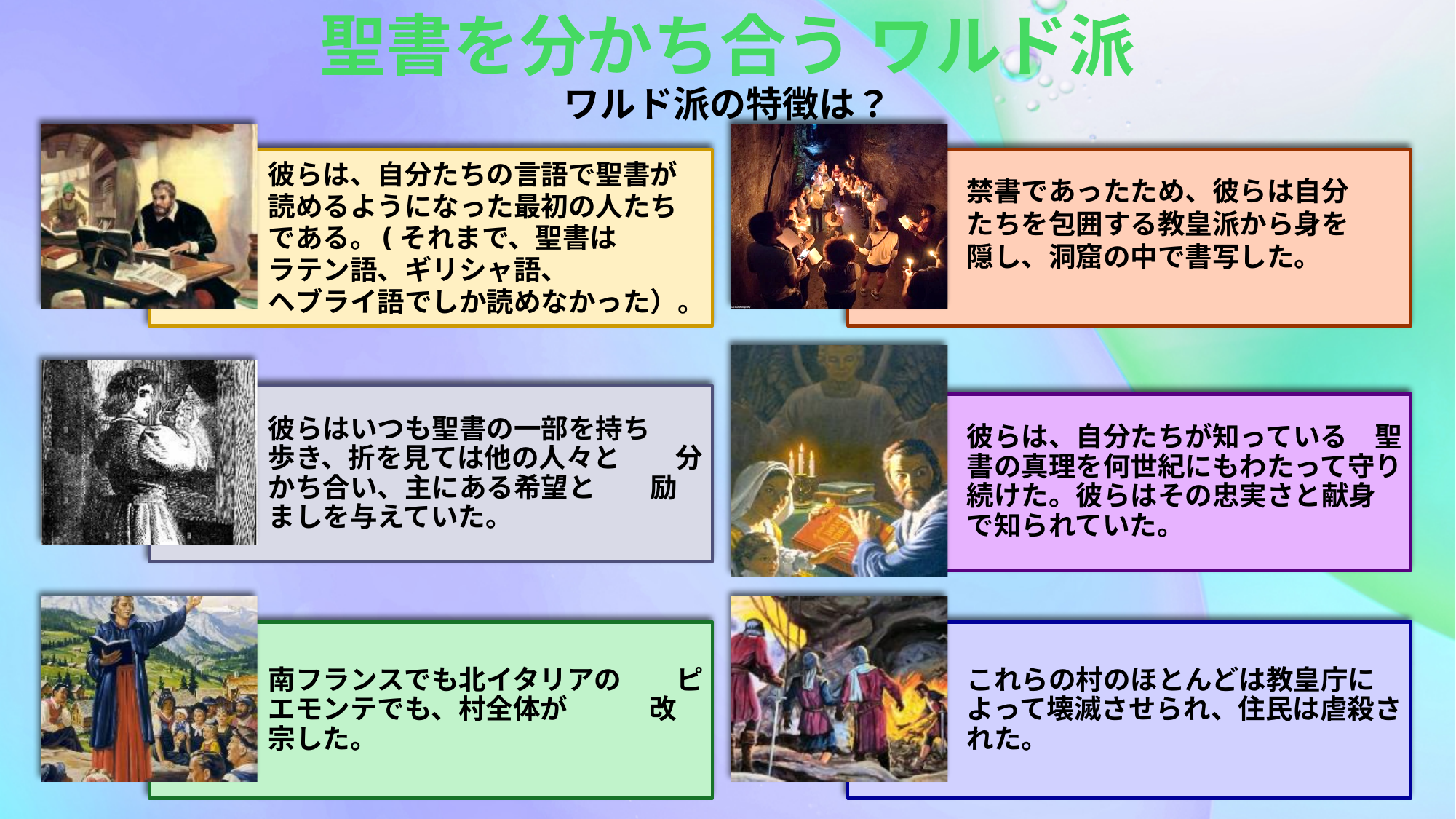

聖書を分かち合う ワルド派
ワルド派の特徴は？
彼らは、自分たちの言語で聖書が読めるようになった最初の人たちである。(それまで、聖書は　　　ラテン語、ギリシャ語、　　　　ヘブライ語でしか読めなかった）。
禁書であったため、彼らは自分　たちを包囲する教皇派から身を　隠し、洞窟の中で書写した。

彼らはいつも聖書の一部を持ち　歩き、折を見ては他の人々と　　分かち合い、主にある希望と　　励ましを与えていた。
彼らは、自分たちが知っている　聖書の真理を何世紀にもわたって守り続けた。彼らはその忠実さと献身で知られていた。
南フランスでも北イタリアの　　ピエモンテでも、村全体が　　　改宗した。
これらの村のほとんどは教皇庁によって壊滅させられ、住民は虐殺された。